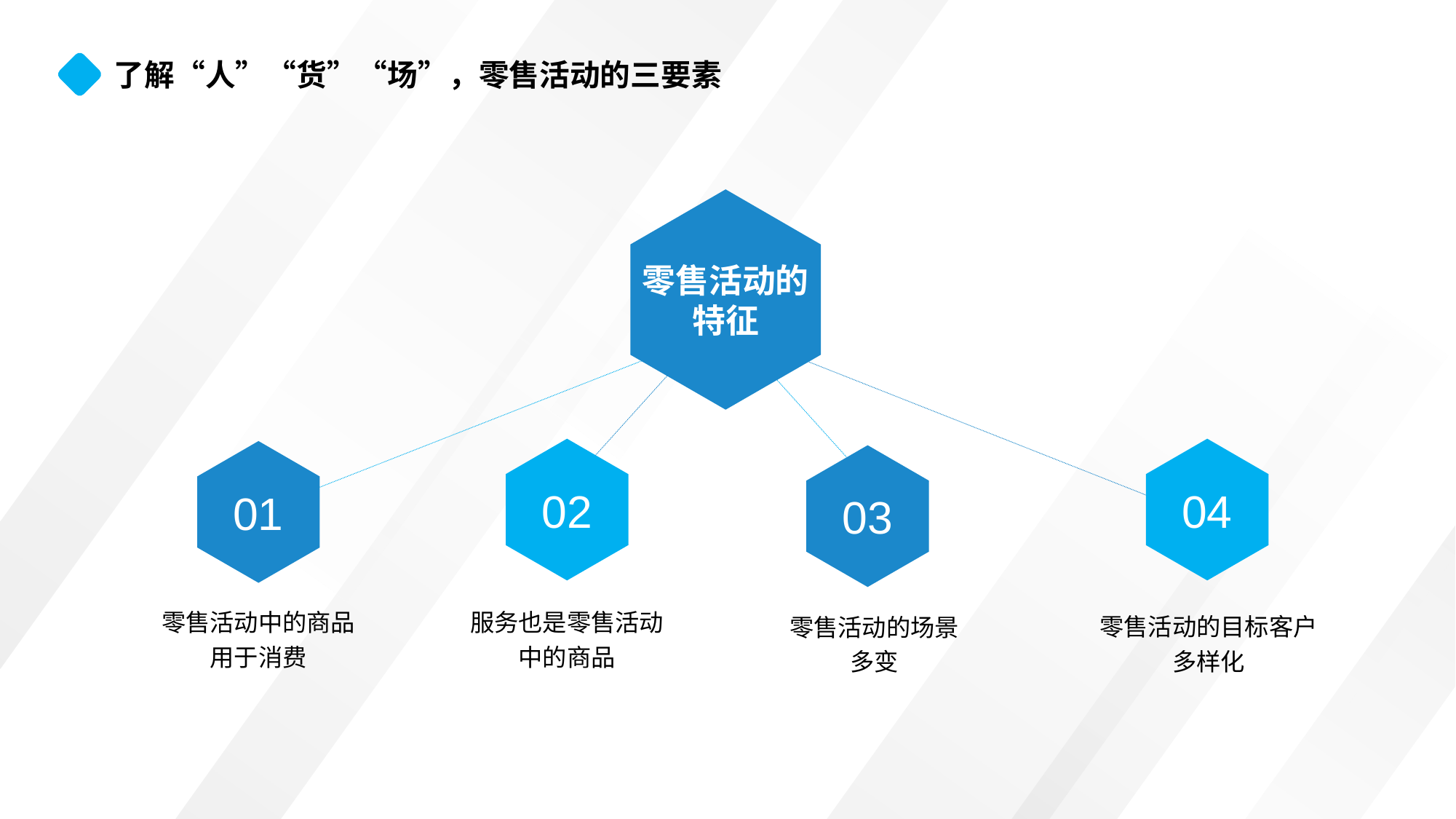

了解“人”“货”“场”，零售活动的三要素

零售活动的特征
02
04
01
03
零售活动中的商品
用于消费
服务也是零售活动
中的商品
零售活动的目标客户多样化
零售活动的场景
多变